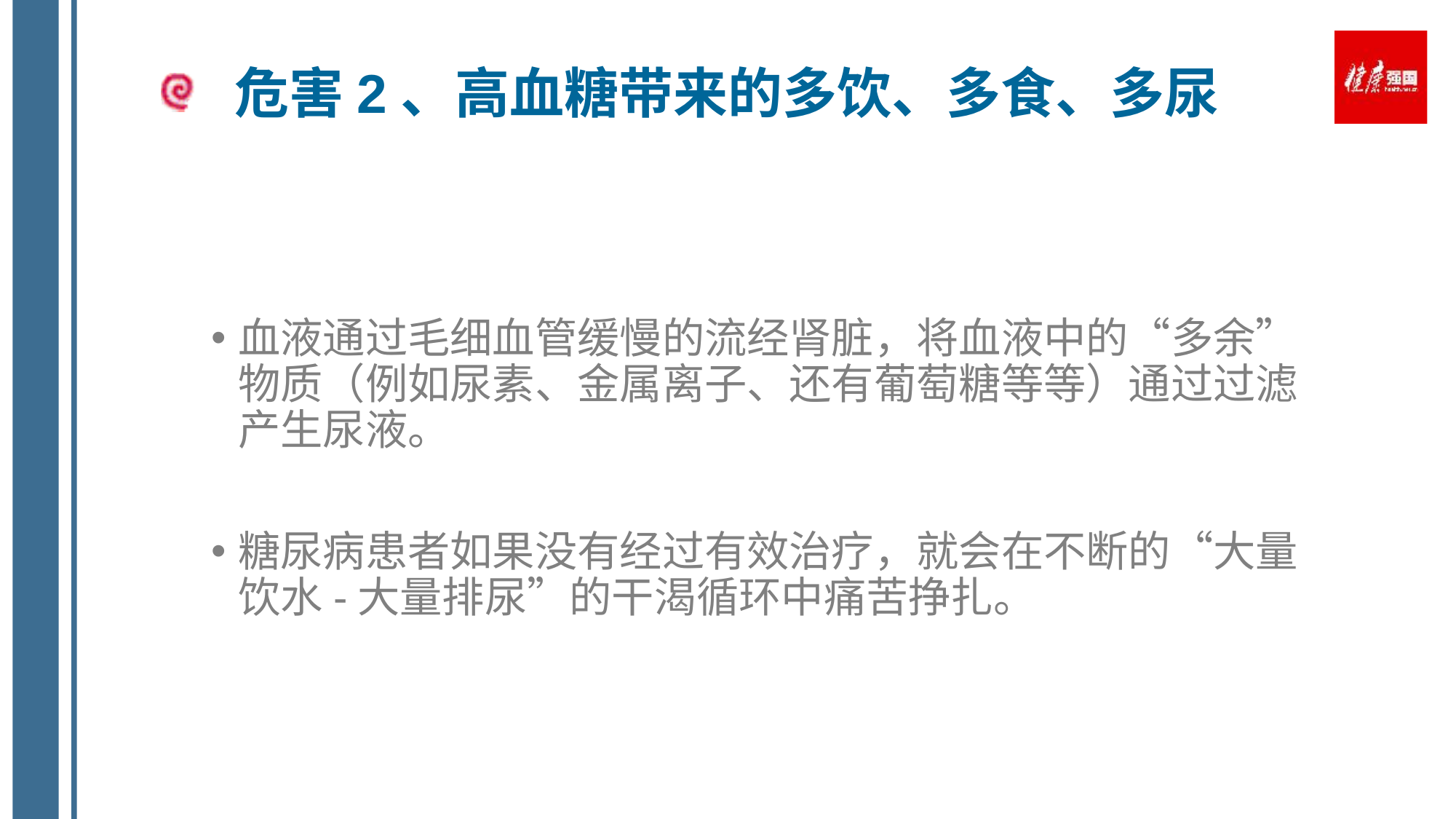

危害2、高血糖带来的多饮、多食、多尿
血液通过毛细血管缓慢的流经肾脏，将血液中的“多余”物质（例如尿素、金属离子、还有葡萄糖等等）通过过滤产生尿液。

糖尿病患者如果没有经过有效治疗，就会在不断的“大量饮水-大量排尿”的干渴循环中痛苦挣扎。